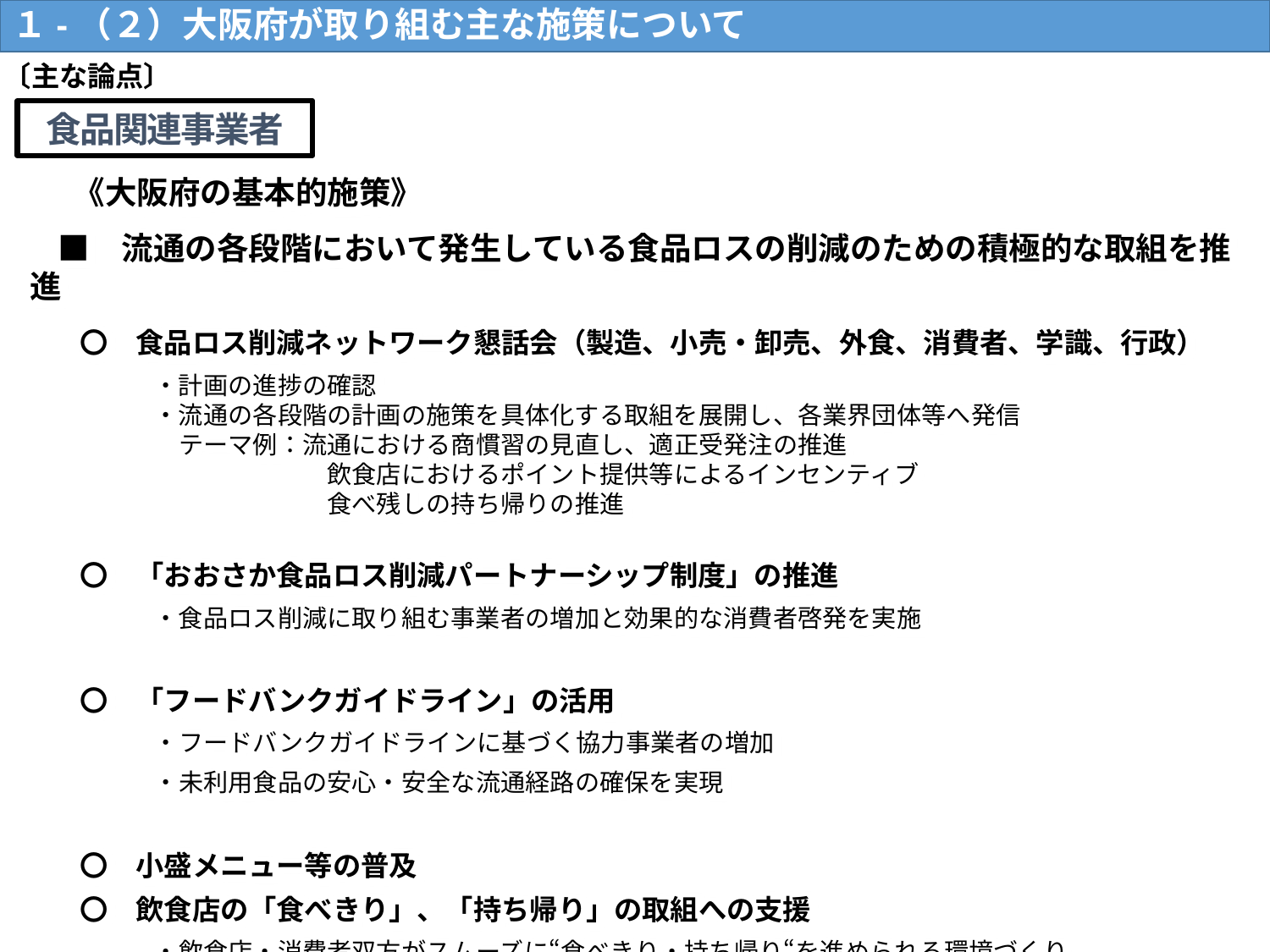

１-（２）大阪府が取り組む主な施策について
5
〔主な論点〕
食品関連事業者
 　《大阪府の基本的施策》

　■　流通の各段階において発生している食品ロスの削減のための積極的な取組を推進

　　〇　食品ロス削減ネットワーク懇話会（製造、小売・卸売、外食、消費者、学識、行政）
　　　　　・計画の進捗の確認
　　　　　・流通の各段階の計画の施策を具体化する取組を展開し、各業界団体等へ発信
　　　　　　テーマ例：流通における商慣習の見直し、適正受発注の推進
　　　　　　　　　　　　飲食店におけるポイント提供等によるインセンティブ
　　　　　　　　　　　　食べ残しの持ち帰りの推進

　　〇　「おおさか食品ロス削減パートナーシップ制度」の推進
　　　　　・食品ロス削減に取り組む事業者の増加と効果的な消費者啓発を実施

　　〇　「フードバンクガイドライン」の活用
　　　　　・フードバンクガイドラインに基づく協力事業者の増加
　　　　　・未利用食品の安心・安全な流通経路の確保を実現

　　〇　小盛メニュー等の普及
　　〇　飲食店の「食べきり」、「持ち帰り」の取組への支援
　　　　　・飲食店・消費者双方がスムーズに“食べきり・持ち帰り“を進められる環境づくり